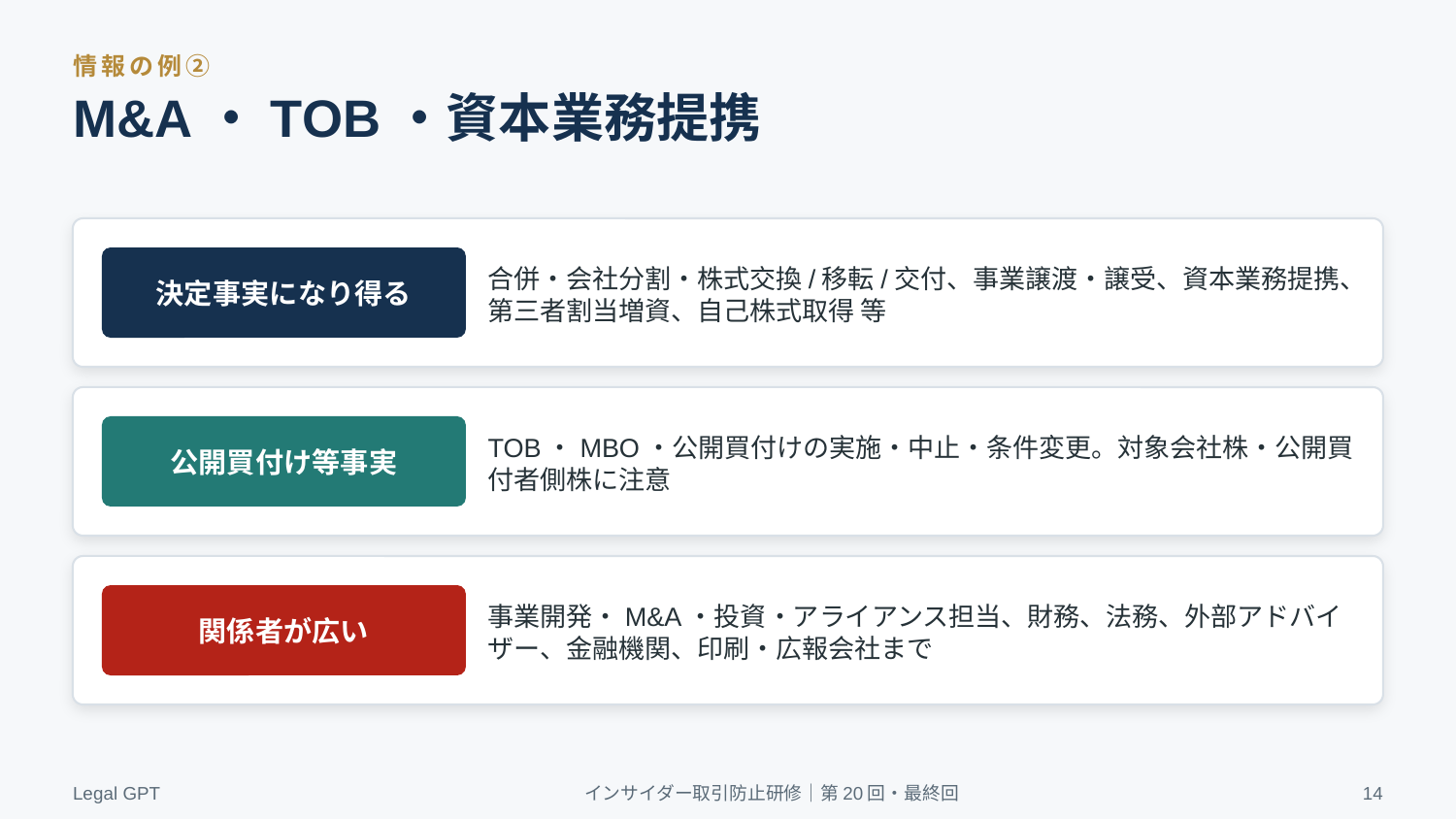

情報の例②
M&A・TOB・資本業務提携

合併・会社分割・株式交換/移転/交付、事業譲渡・譲受、資本業務提携、第三者割当増資、自己株式取得 等

決定事実になり得る

TOB・MBO・公開買付けの実施・中止・条件変更。対象会社株・公開買付者側株に注意

公開買付け等事実

事業開発・M&A・投資・アライアンス担当、財務、法務、外部アドバイザー、金融機関、印刷・広報会社まで

関係者が広い
Legal GPT
インサイダー取引防止研修｜第20回・最終回
14